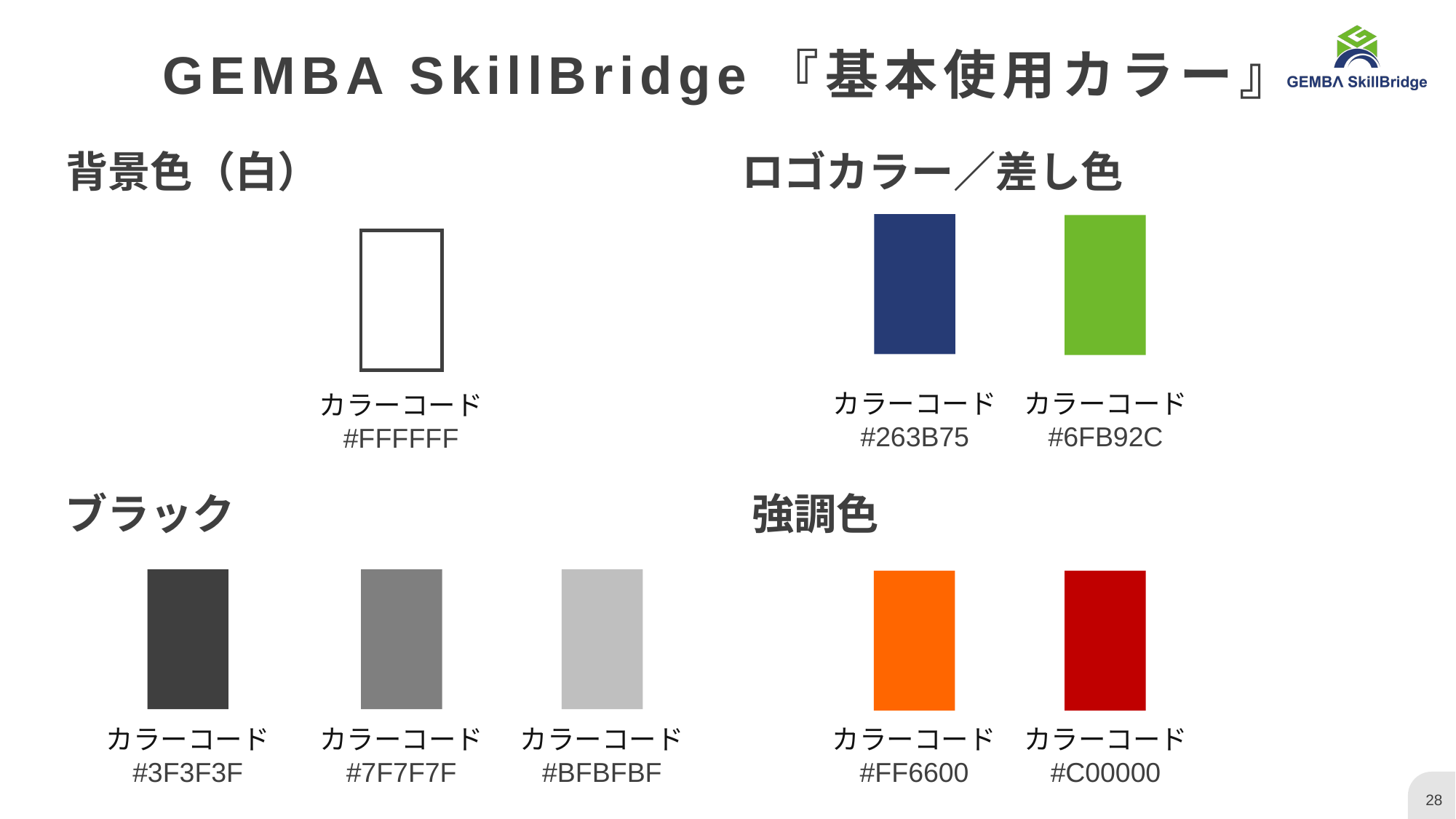

ロゴカラー1
#263B75
ロゴカラー2
#6FB92C
強調色１
#FF6600
強調色2
#C00000
GEMBA SkillBridge『基本使用カラー』
背景色（白）
ロゴカラー／差し色

カラーコード
#263B75

カラーコード
#6FB92C

カラーコード
#FFFFFF
ブラック
強調色

カラーコード
#3F3F3F

カラーコード
#7F7F7F

カラーコード
#BFBFBF

カラーコード
#FF6600

カラーコード
#C00000
28